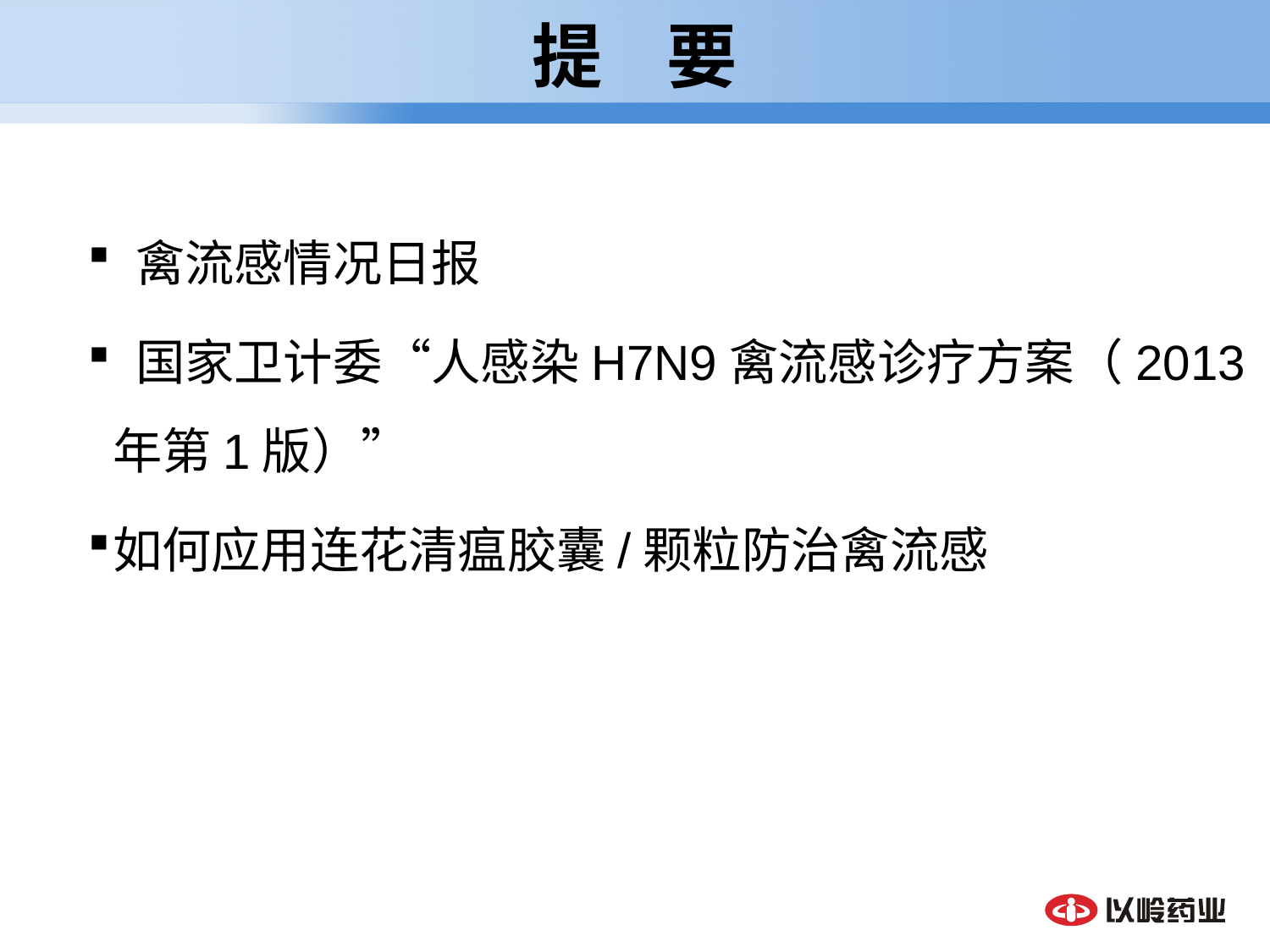

# 提    要
 禽流感情况日报
 国家卫计委“人感染H7N9禽流感诊疗方案（2013年第1版）”
如何应用连花清瘟胶囊/颗粒防治禽流感